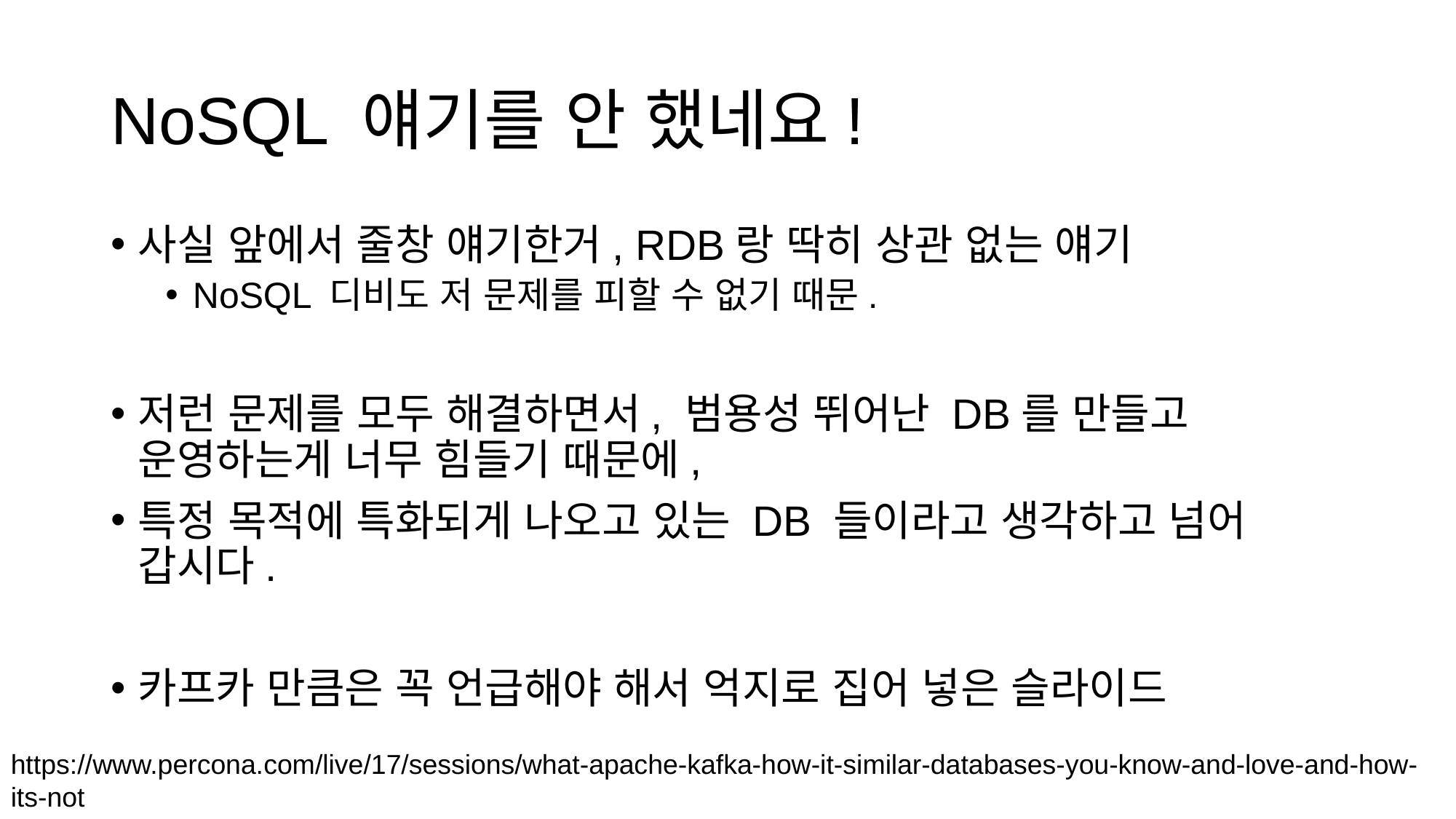

# NoSQL 얘기를 안 했네요!
사실 앞에서 줄창 얘기한거, RDB랑 딱히 상관 없는 얘기
NoSQL 디비도 저 문제를 피할 수 없기 때문.

저런 문제를 모두 해결하면서, 범용성 뛰어난 DB를 만들고 운영하는게 너무 힘들기 때문에,
특정 목적에 특화되게 나오고 있는 DB 들이라고 생각하고 넘어 갑시다.

카프카 만큼은 꼭 언급해야 해서 억지로 집어 넣은 슬라이드
https://www.percona.com/live/17/sessions/what-apache-kafka-how-it-similar-databases-you-know-and-love-and-how-its-not